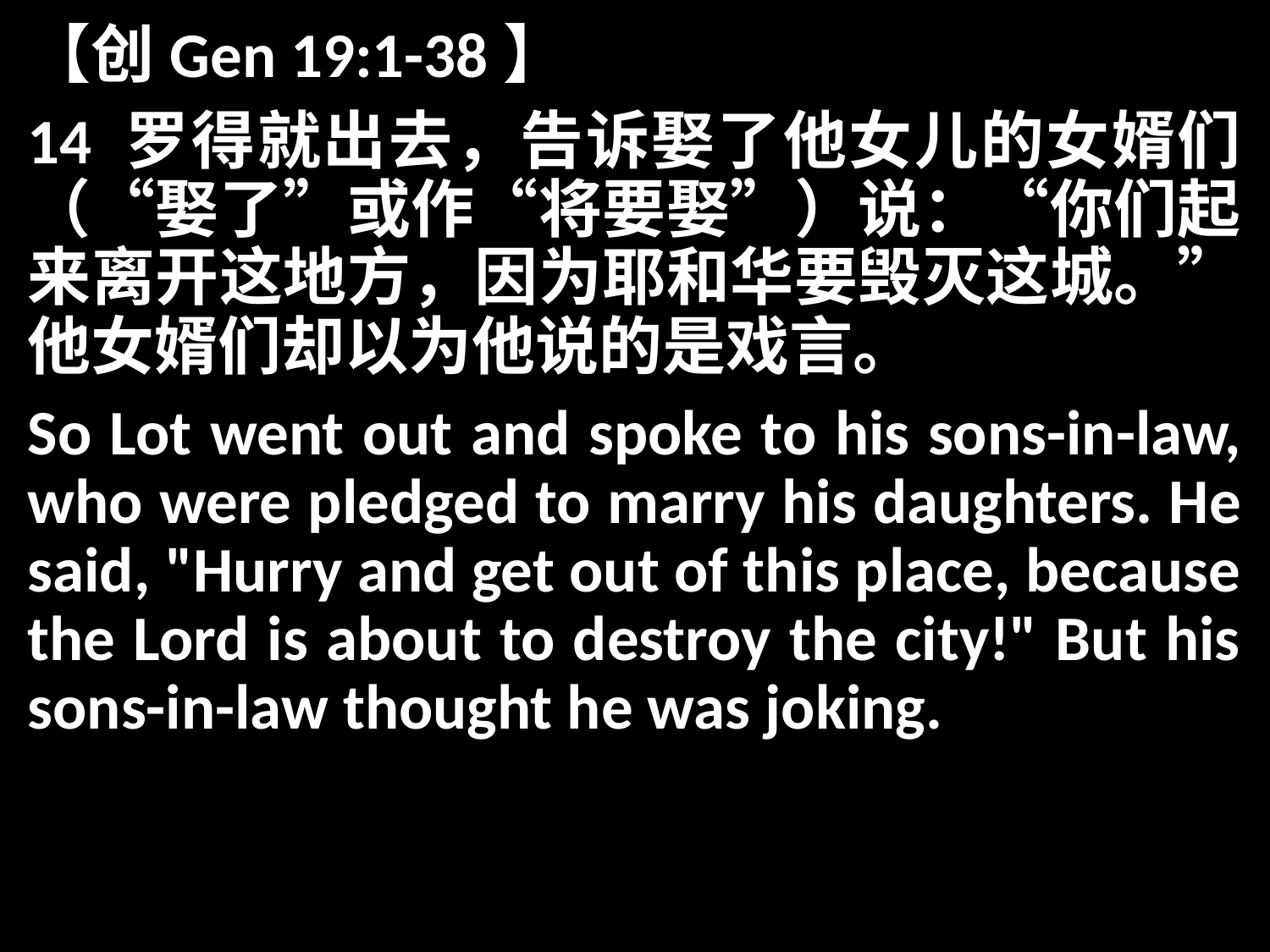

【创Gen 19:1-38】
14 罗得就出去，告诉娶了他女儿的女婿们（“娶了”或作“将要娶”）说：“你们起来离开这地方，因为耶和华要毁灭这城。”他女婿们却以为他说的是戏言。
So Lot went out and spoke to his sons-in-law, who were pledged to marry his daughters. He said, "Hurry and get out of this place, because the Lord is about to destroy the city!" But his sons-in-law thought he was joking.